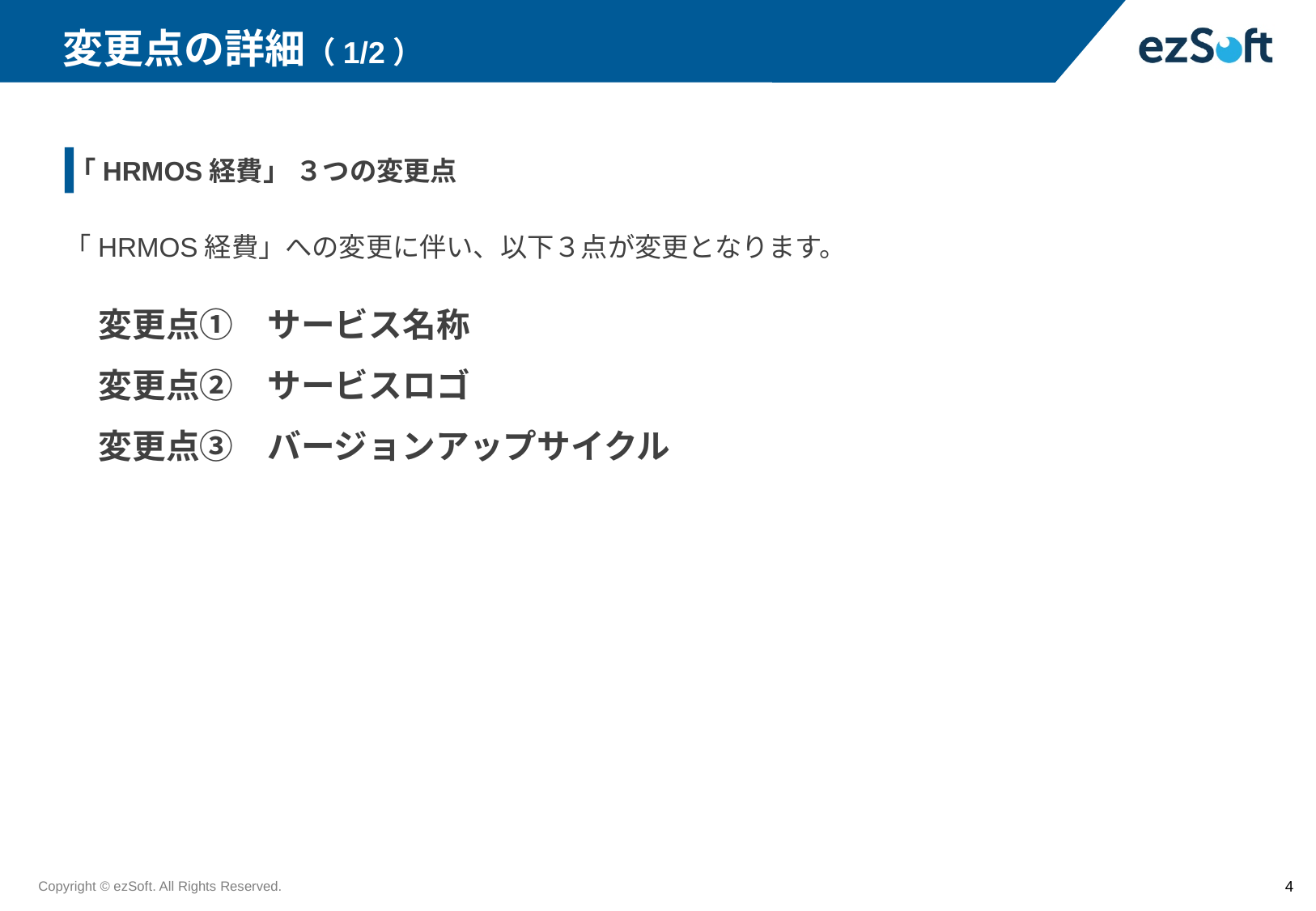

# 変更点の詳細（1/2）
「HRMOS経費」 ３つの変更点

「HRMOS経費」への変更に伴い、以下３点が変更となります。
　変更点①　サービス名称
　変更点②　サービスロゴ
　変更点③　バージョンアップサイクル